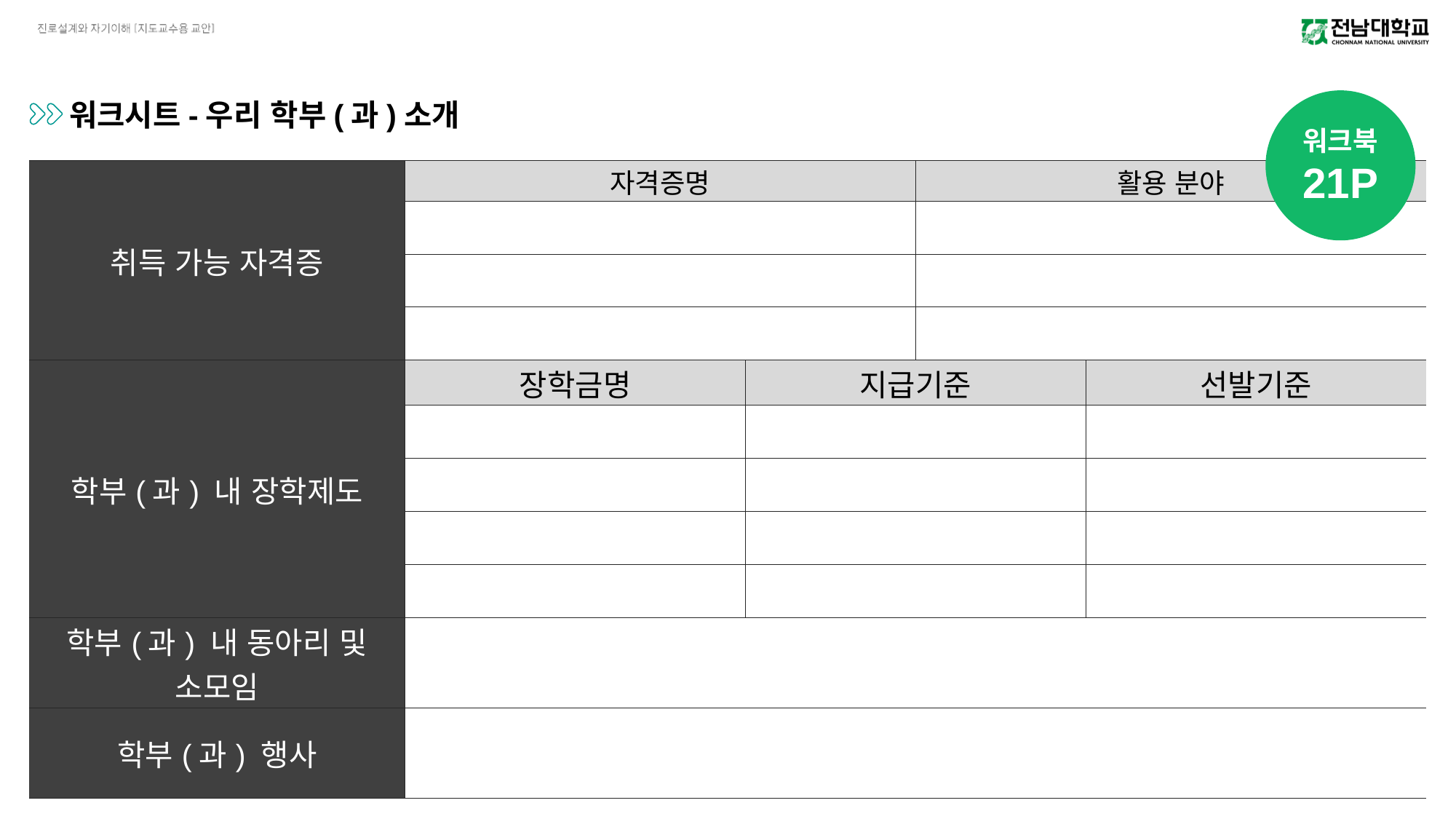

워크시트-우리 학부(과)소개
워크북
21P

| 취득 가능 자격증 | 자격증명 |  | 활용 분야 |  |
| --- | --- | --- | --- | --- |
|  |  |  |  |  |
|  |  |  |  |  |
|  |  |  |  |  |
| 학부(과) 내 장학제도 | 장학금명 | 지급기준 |  | 선발기준 |
|  |  |  |  |  |
|  |  |  |  |  |
|  |  |  |  |  |
|  |  |  |  |  |
| 학부(과) 내 동아리 및 소모임 |  |  |  |  |
| 학부(과) 행사 |  |  |  |  |